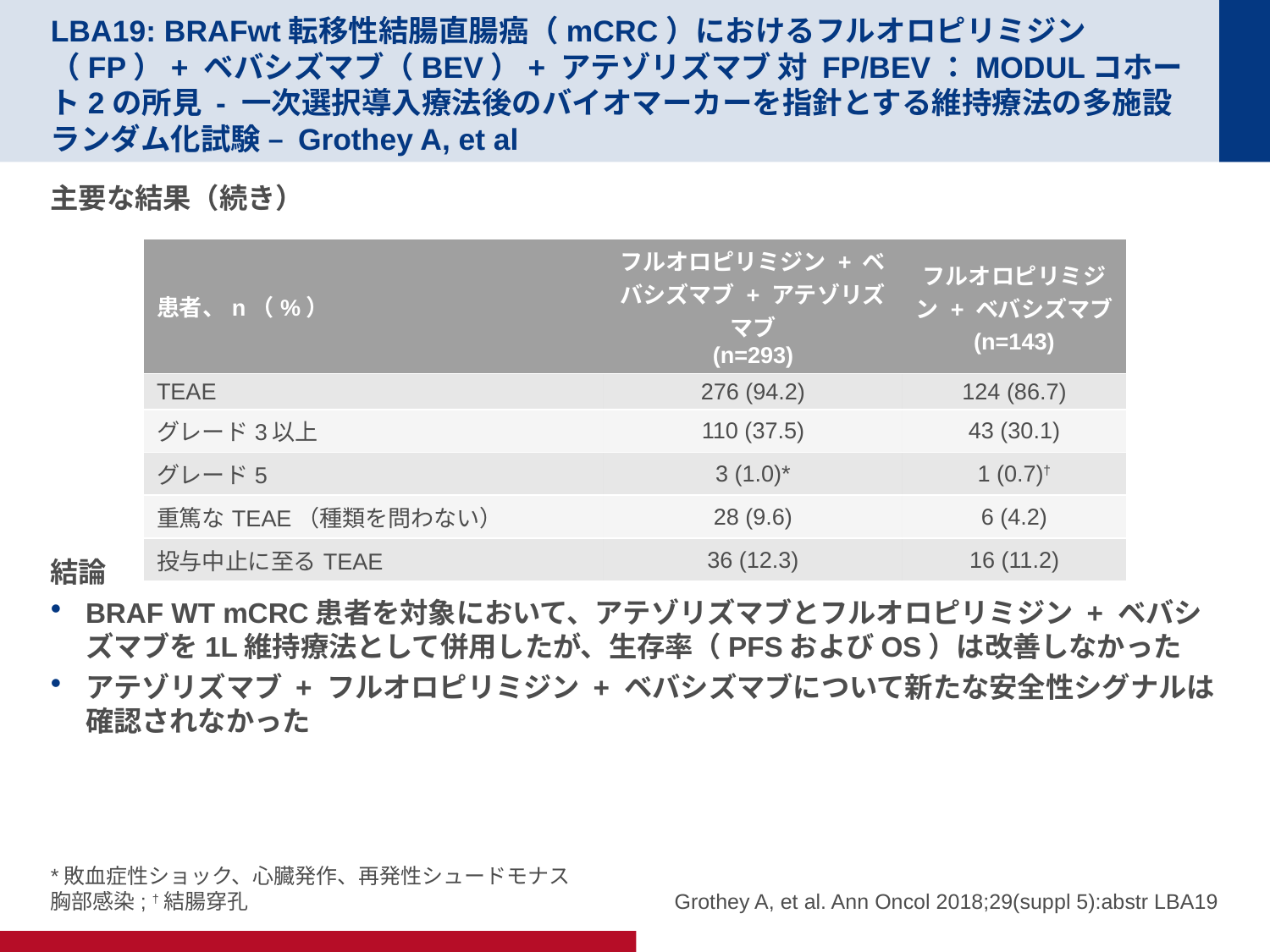

# LBA19: BRAFwt転移性結腸直腸癌（mCRC）におけるフルオロピリミジン（FP）+ ベバシズマブ（BEV）+ アテゾリズマブ 対 FP/BEV：MODULコホート2の所見 - 一次選択導入療法後のバイオマーカーを指針とする維持療法の多施設ランダム化試験 – Grothey A, et al
主要な結果（続き）

結論
BRAF WT mCRC患者を対象において、アテゾリズマブとフルオロピリミジン + ベバシズマブを1L維持療法として併用したが、生存率（PFSおよびOS）は改善しなかった
アテゾリズマブ + フルオロピリミジン + ベバシズマブについて新たな安全性シグナルは確認されなかった

| 患者、n（%） | フルオロピリミジン + ベバシズマブ + アテゾリズマブ (n=293) | フルオロピリミジン + ベバシズマブ (n=143) |
| --- | --- | --- |
| TEAE | 276 (94.2) | 124 (86.7) |
| グレード3以上 | 110 (37.5) | 43 (30.1) |
| グレード5 | 3 (1.0)\* | 1 (0.7)† |
| 重篤なTEAE（種類を問わない） | 28 (9.6) | 6 (4.2) |
| 投与中止に至るTEAE | 36 (12.3) | 16 (11.2) |
*敗血症性ショック、心臓発作、再発性シュードモナス胸部感染; †結腸穿孔
Grothey A, et al. Ann Oncol 2018;29(suppl 5):abstr LBA19